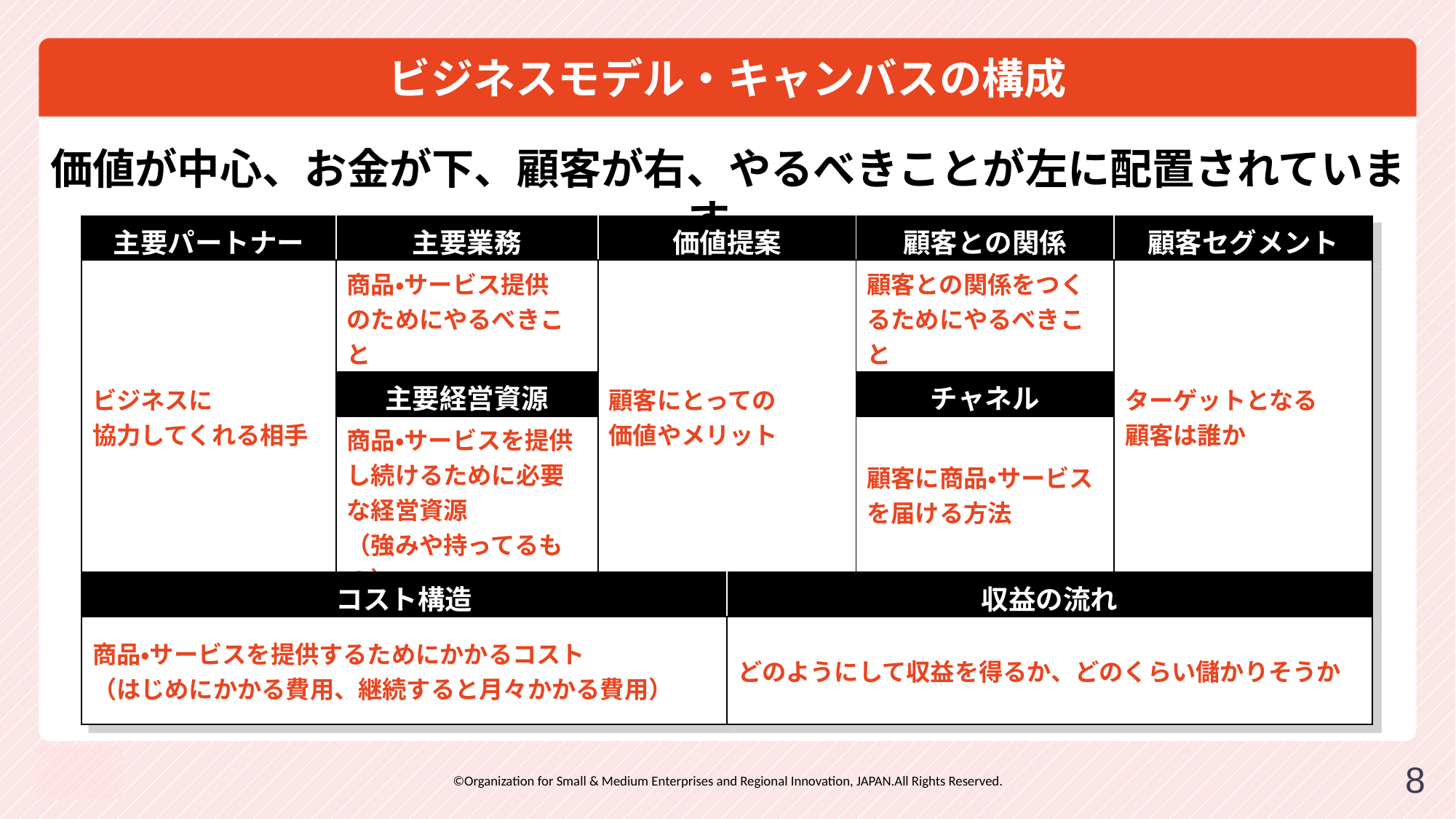

# ビジネスモデル・キャンバスの構成
価値が中心、お金が下、顧客が右、やるべきことが左に配置されています。
| 主要パートナー | 主要業務 | 価値提案 |  | 顧客との関係 | 顧客セグメント |
| --- | --- | --- | --- | --- | --- |
| ビジネスに 協力してくれる相手 | 商品・サービス提供 のためにやるべきこと | 顧客にとっての 価値やメリット |  | 顧客との関係をつくるためにやるべきこと | ターゲットとなる 顧客は誰か |
|  | 主要経営資源 |  |  | チャネル |  |
|  | 商品・サービスを提供し続けるために必要な経営資源 （強みや持ってるもの） |  |  | 顧客に商品・サービスを届ける方法 |  |
| コスト構造 |  |  | 収益の流れ |  |  |
| 商品・サービスを提供するためにかかるコスト （はじめにかかる費用、継続すると月々かかる費用） |  |  | どのようにして収益を得るか、どのくらい儲かりそうか |  |  |